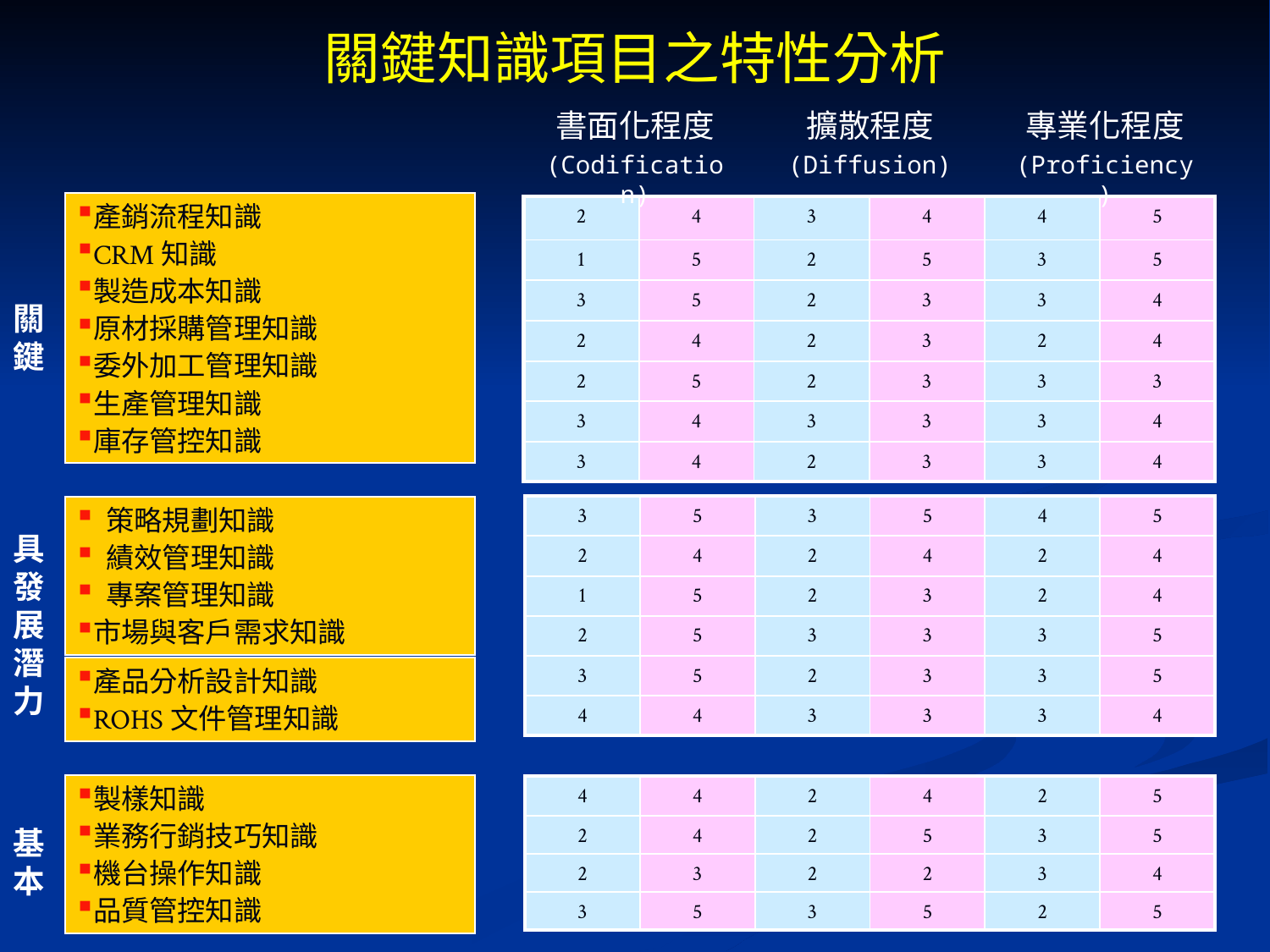

# 關鍵知識項目之特性分析
書面化程度
(Codification)
擴散程度
(Diffusion)
專業化程度
(Proficiency)
產銷流程知識
CRM知識
製造成本知識
原材採購管理知識
委外加工管理知識
生產管理知識
庫存管控知識
| 2 | 4 | 3 | 4 | 4 | 5 |
| --- | --- | --- | --- | --- | --- |
| 1 | 5 | 2 | 5 | 3 | 5 |
| 3 | 5 | 2 | 3 | 3 | 4 |
| 2 | 4 | 2 | 3 | 2 | 4 |
| 2 | 5 | 2 | 3 | 3 | 3 |
| 3 | 4 | 3 | 3 | 3 | 4 |
| 3 | 4 | 2 | 3 | 3 | 4 |
關
鍵
| 3 | 5 | 3 | 5 | 4 | 5 |
| --- | --- | --- | --- | --- | --- |
| 2 | 4 | 2 | 4 | 2 | 4 |
| 1 | 5 | 2 | 3 | 2 | 4 |
| 2 | 5 | 3 | 3 | 3 | 5 |
| 3 | 5 | 2 | 3 | 3 | 5 |
| 4 | 4 | 3 | 3 | 3 | 4 |
 策略規劃知識
 績效管理知識
 專案管理知識
市場與客戶需求知識
具
發
展
潛
力
產品分析設計知識
ROHS文件管理知識
製樣知識
業務行銷技巧知識
機台操作知識
品質管控知識
| 4 | 4 | 2 | 4 | 2 | 5 |
| --- | --- | --- | --- | --- | --- |
| 2 | 4 | 2 | 5 | 3 | 5 |
| 2 | 3 | 2 | 2 | 3 | 4 |
| 3 | 5 | 3 | 5 | 2 | 5 |
基
本
23